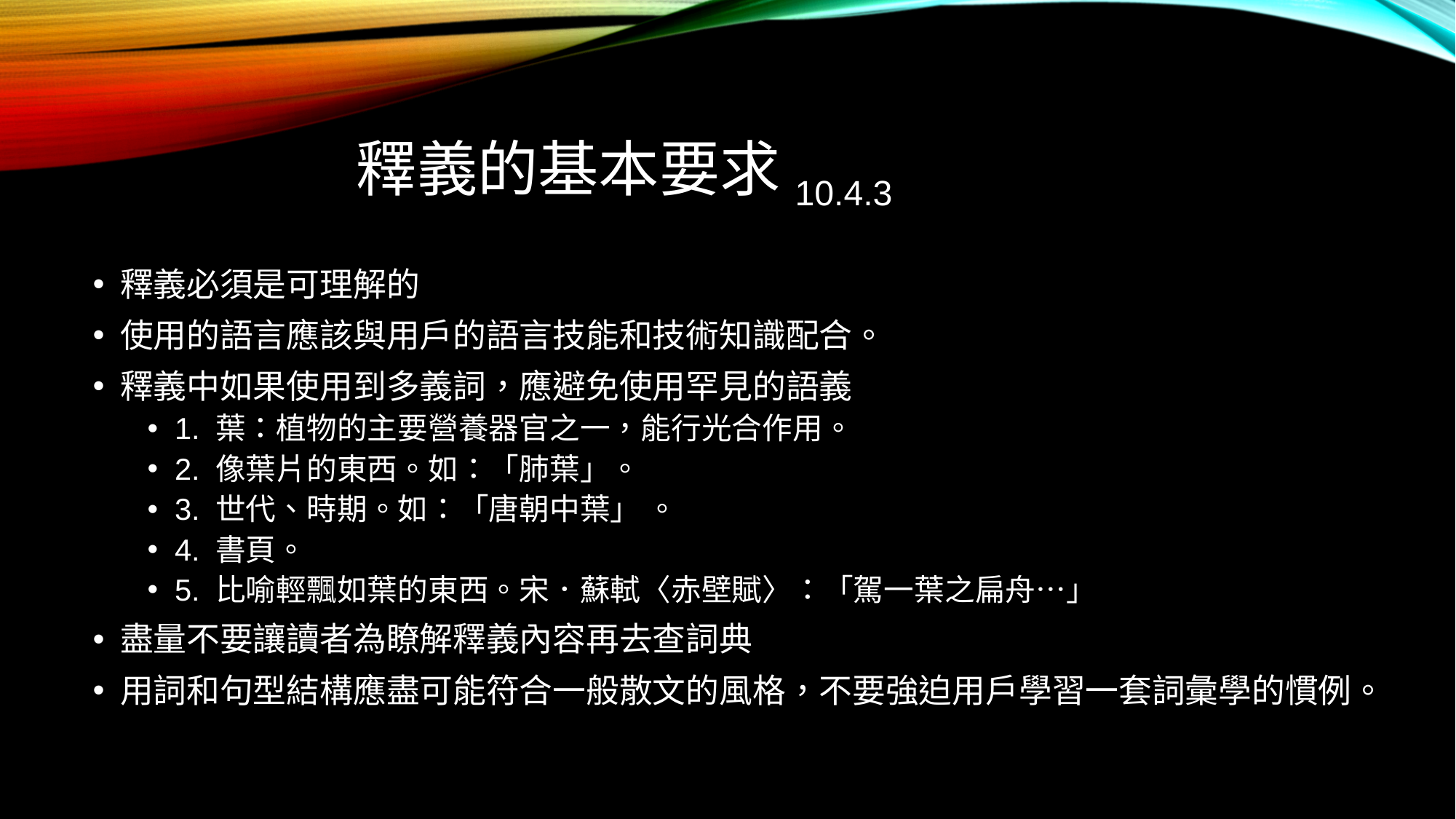

# 釋義的基本要求10.4.3
釋義必須是可理解的
使用的語言應該與用戶的語言技能和技術知識配合。
釋義中如果使用到多義詞，應避免使用罕見的語義
1. 葉：植物的主要營養器官之一，能行光合作用。
2. 像葉片的東西。如：「肺葉」。
3. 世代、時期。如：「唐朝中葉」 。
4. 書頁。
5. 比喻輕飄如葉的東西。宋．蘇軾〈赤壁賦〉：「駕一葉之扁舟…」
盡量不要讓讀者為瞭解釋義內容再去查詞典
用詞和句型結構應盡可能符合一般散文的風格，不要強迫用戶學習一套詞彙學的慣例。